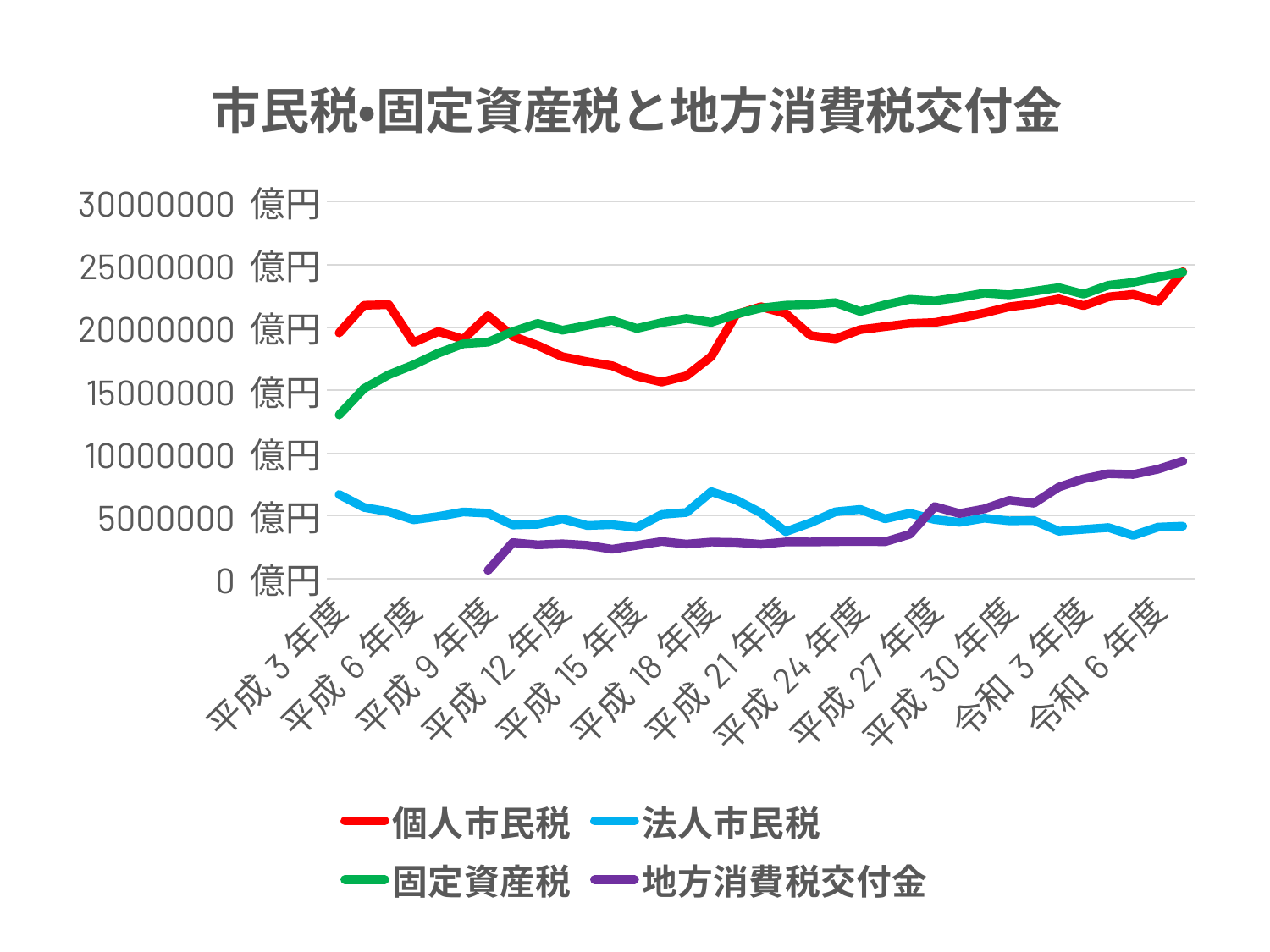

### Chart: 市民税・固定資産税と地方消費税交付金

| Category | 個人市民税 | 法人市民税 | 固定資産税 | 地方消費税交付金 |
|---|---|---|---|---|
| 平成3年度 | 19565279.0 | 6700401.0 | 13036285.0 | None |
| 平成4年度 | 21765597.0 | 5676430.0 | 15136297.0 | None |
| 平成5年度 | 21816575.0 | 5334001.0 | 16232949.0 | None |
| 平成6年度 | 18801924.0 | 4689141.0 | 17024820.0 | None |
| 平成7年度 | 19677403.0 | 4953397.0 | 17956529.0 | None |
| 平成8年度 | 19064924.0 | 5312164.0 | 18697672.0 | None |
| 平成9年度 | 20936096.0 | 5215258.0 | 18827472.0 | 654180.0 |
| 平成10年度 | 19293434.0 | 4276424.0 | 19673765.0 | 2872918.0 |
| 平成11年度 | 18570309.0 | 4331205.0 | 20321420.0 | 2695288.0 |
| 平成12年度 | 17667667.0 | 4764442.0 | 19781641.0 | 2779567.0 |
| 平成13年度 | 17275129.0 | 4233053.0 | 20168938.0 | 2658965.0 |
| 平成14年度 | 16952787.0 | 4303987.0 | 20556227.0 | 2344910.0 |
| 平成15年度 | 16123208.0 | 4078826.0 | 19922261.0 | 2653378.0 |
| 平成16年度 | 15652762.0 | 5113028.0 | 20380593.0 | 2961232.0 |
| 平成17年度 | 16150187.0 | 5274045.0 | 20715917.0 | 2755431.0 |
| 平成18年度 | 17687666.0 | 6925158.0 | 20406016.0 | 2918273.0 |
| 平成19年度 | 21040775.0 | 6270285.0 | 21062261.0 | 2881636.0 |
| 平成20年度 | 21649741.0 | 5236315.0 | 21543229.0 | 2743287.0 |
| 平成21年度 | 21106332.0 | 3746861.0 | 21769022.0 | 2927049.0 |
| 平成22年度 | 19358398.0 | 4454574.0 | 21817183.0 | 2922021.0 |
| 平成23年度 | 19097603.0 | 5323171.0 | 21978260.0 | 2946553.0 |
| 平成24年度 | 19826804.0 | 5515527.0 | 21272331.0 | 2966827.0 |
| 平成25年度 | 20067307.0 | 4768943.0 | 21808535.0 | 2941543.0 |
| 平成26年度 | 20317114.0 | 5210365.0 | 22239590.0 | 3533534.0 |
| 平成27年度 | 20395474.0 | 4706303.0 | 22112117.0 | 5741623.0 |
| 平成28年度 | 20747339.0 | 4491260.0 | 22396087.0 | 5187966.0 |
| 平成29年度 | 21149948.0 | 4814561.0 | 22732749.0 | 5556051.0 |
| 平成30年度 | 21641806.0 | 4606227.0 | 22595830.0 | 6241016.0 |
| 令和元年度 | 21890884.0 | 4633017.0 | 22880683.0 | 6007795.0 |
| 令和2年度 | 22271654.0 | 3781907.0 | 23171537.0 | 7291219.0 |
| 令和3年度 | 21739803.0 | 3926985.0 | 22649787.0 | 7955214.0 |
| 令和4年度 | 22436123.0 | 4070616.0 | 23363195.0 | 8361755.0 |
| 令和5年度 | 22643133.0 | 3441964.0 | 23589331.0 | 8301889.0 |
| 令和6年度 | 22050900.0 | 4109288.0 | 24004981.0 | 8721338.0 |
| 令和7年度 | 24444020.0 | 4181716.0 | 24393785.0 | 9360205.0 |